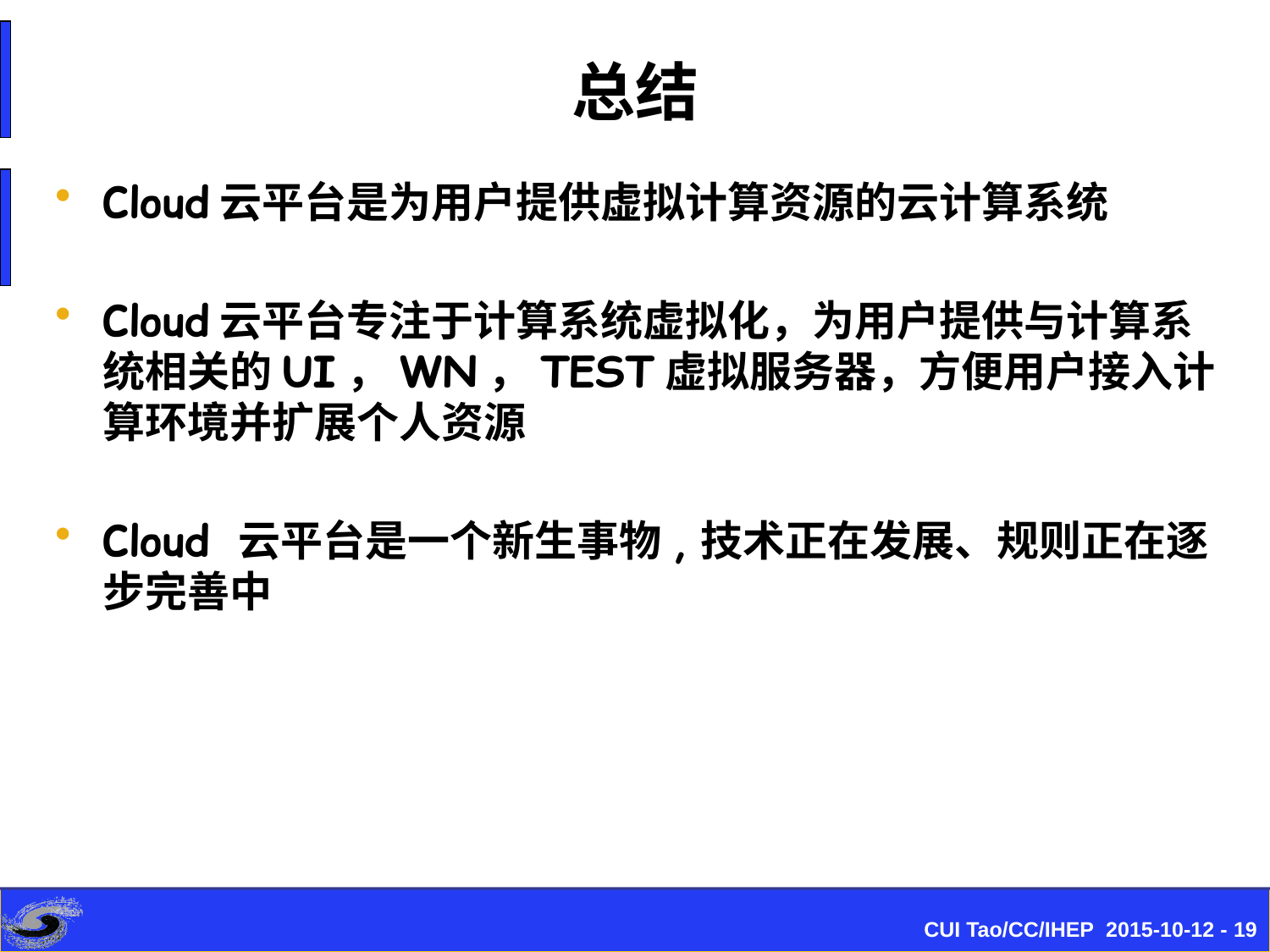

# 总结
Cloud云平台是为用户提供虚拟计算资源的云计算系统

Cloud云平台专注于计算系统虚拟化，为用户提供与计算系统相关的UI，WN，TEST虚拟服务器，方便用户接入计算环境并扩展个人资源

Cloud 云平台是一个新生事物,技术正在发展、规则正在逐步完善中

CUI Tao/CC/IHEP  2015-10-12 - 19